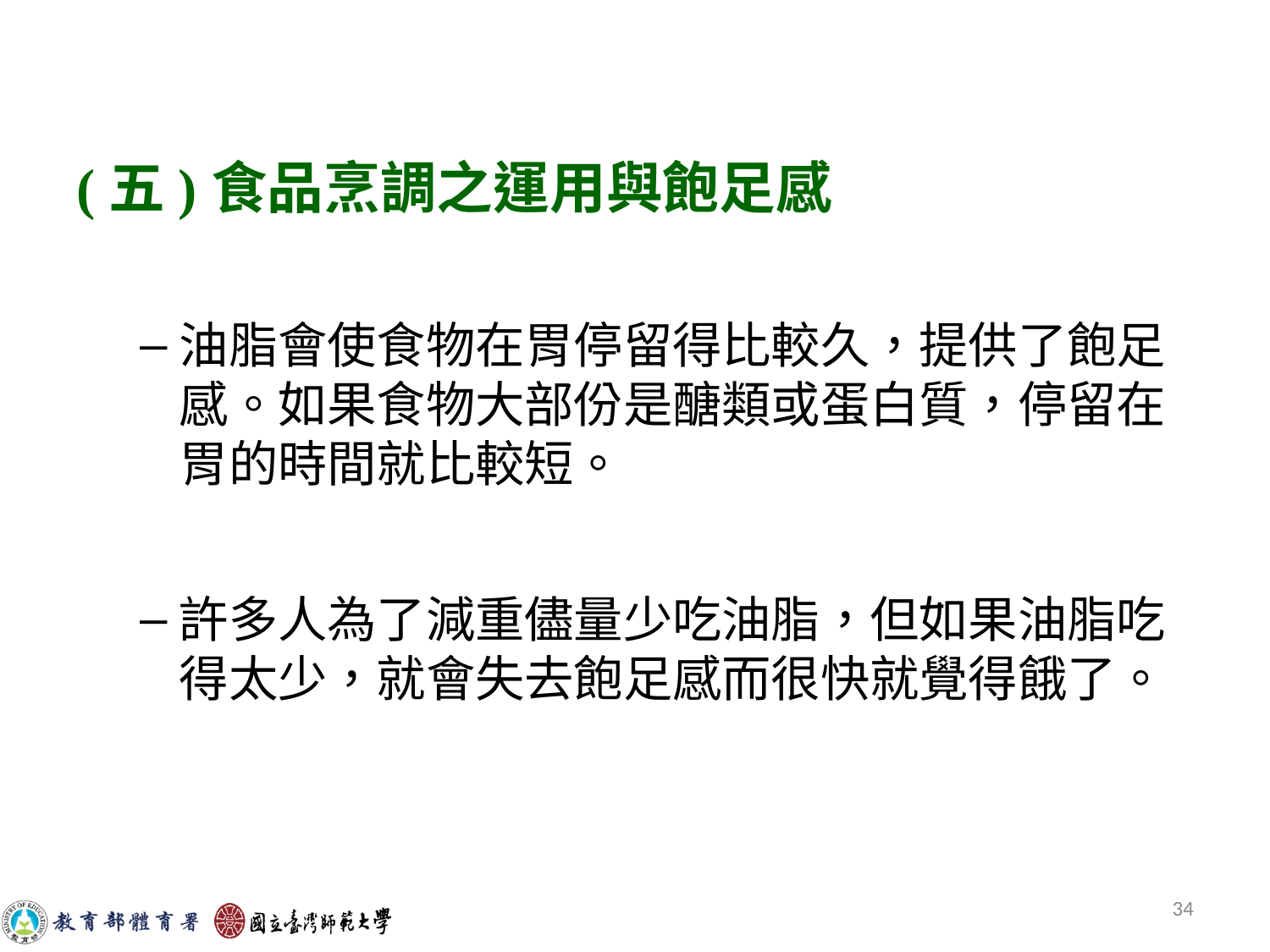

#
(五)食品烹調之運用與飽足感

油脂會使食物在胃停留得比較久，提供了飽足感。如果食物大部份是醣類或蛋白質，停留在胃的時間就比較短。

許多人為了減重儘量少吃油脂，但如果油脂吃得太少，就會失去飽足感而很快就覺得餓了。

34